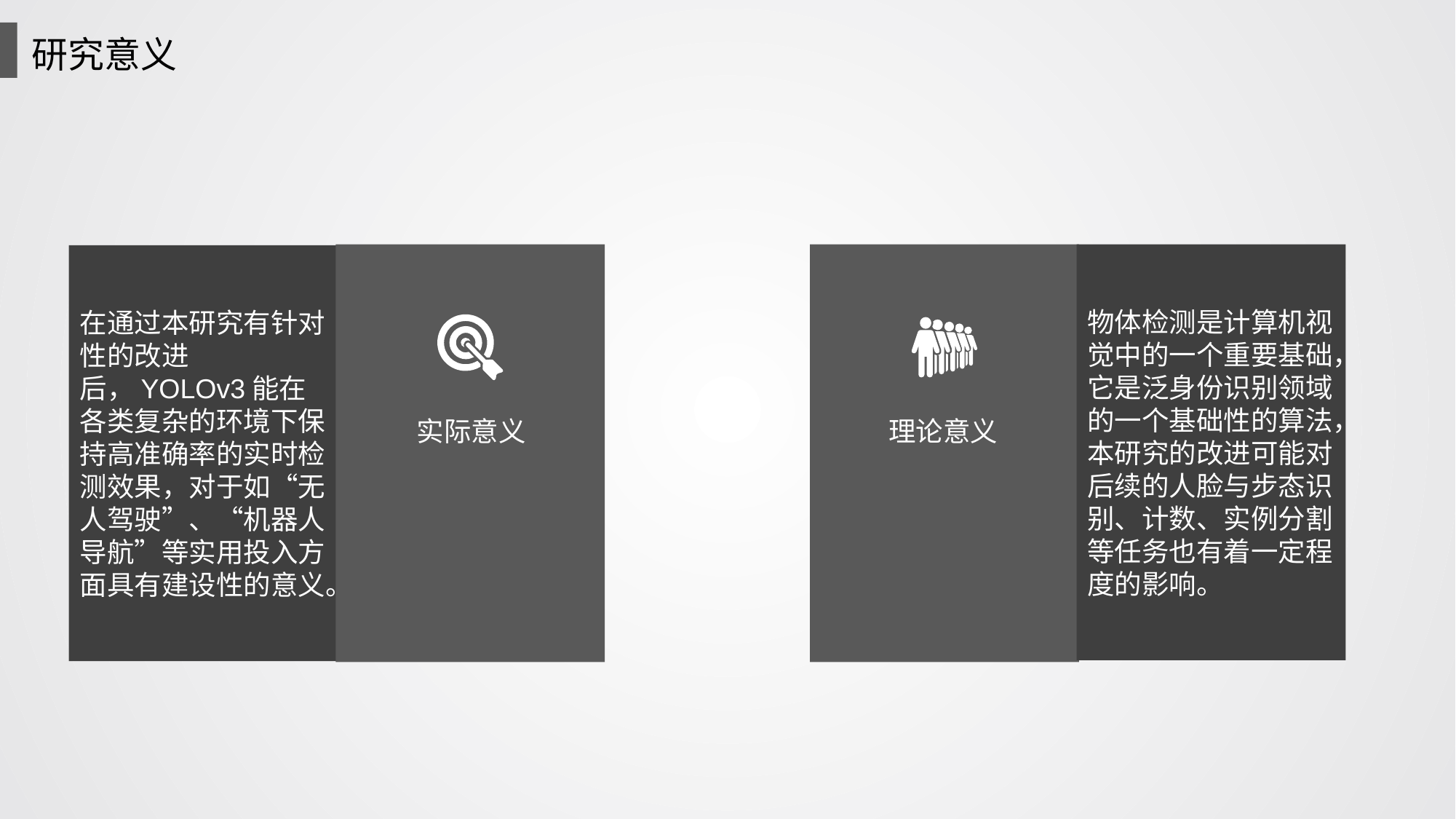

研究意义

实际意义

理论意义

物体检测是计算机视觉中的一个重要基础，它是泛身份识别领域的一个基础性的算法，本研究的改进可能对后续的人脸与步态识别、计数、实例分割等任务也有着一定程度的影响。
在通过本研究有针对性的改进后，YOLOv3能在各类复杂的环境下保持高准确率的实时检测效果，对于如“无人驾驶”、“机器人导航”等实用投入方面具有建设性的意义。